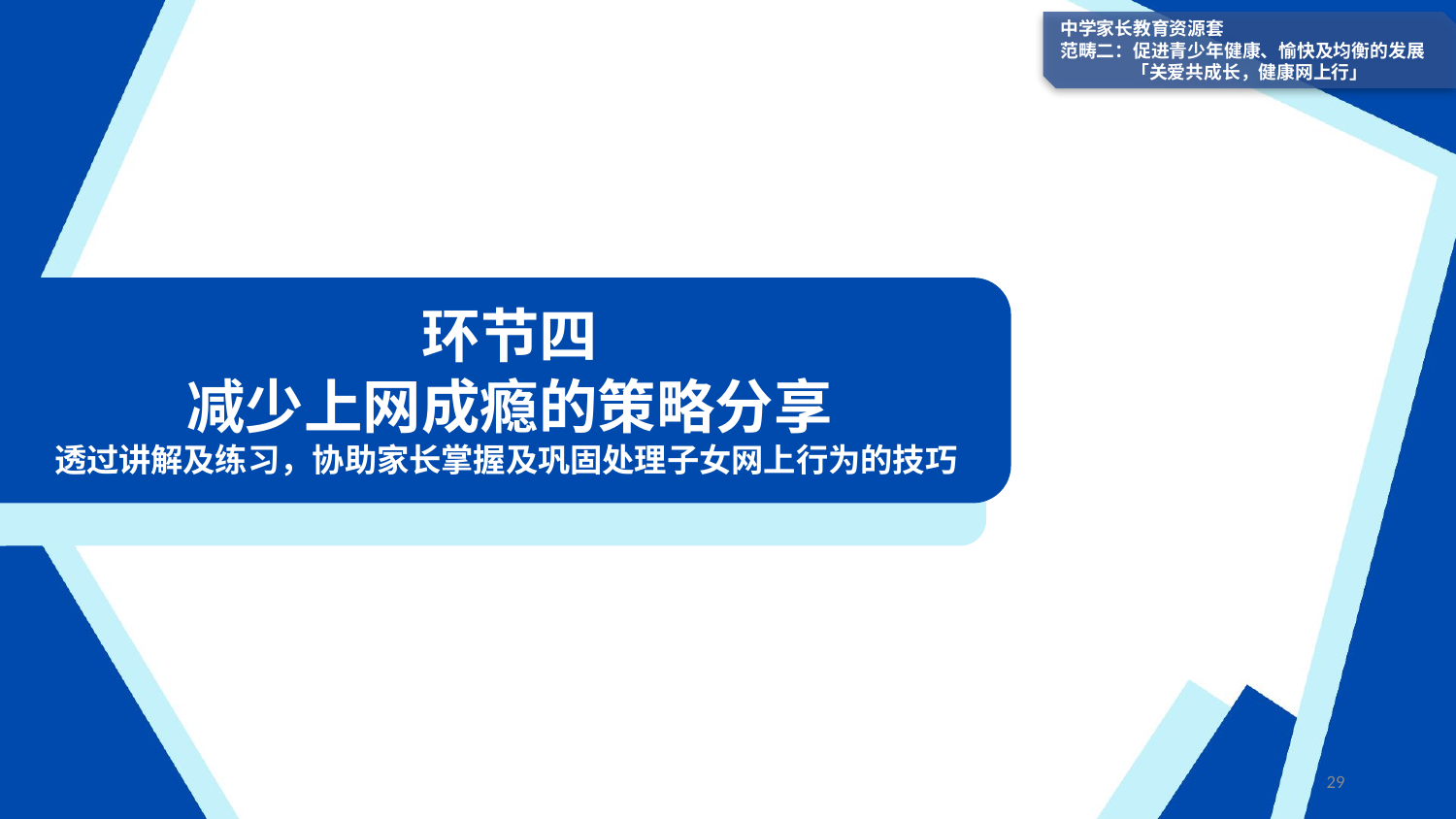

中学家长教育资源套
范畴二：促进青少年健康、愉快及均衡的发展
「关爱共成长，健康网上行」
环节四
减少上网成瘾的策略分享
透过讲解及练习，协助家长掌握及巩固处理子女网上行为的技巧
29